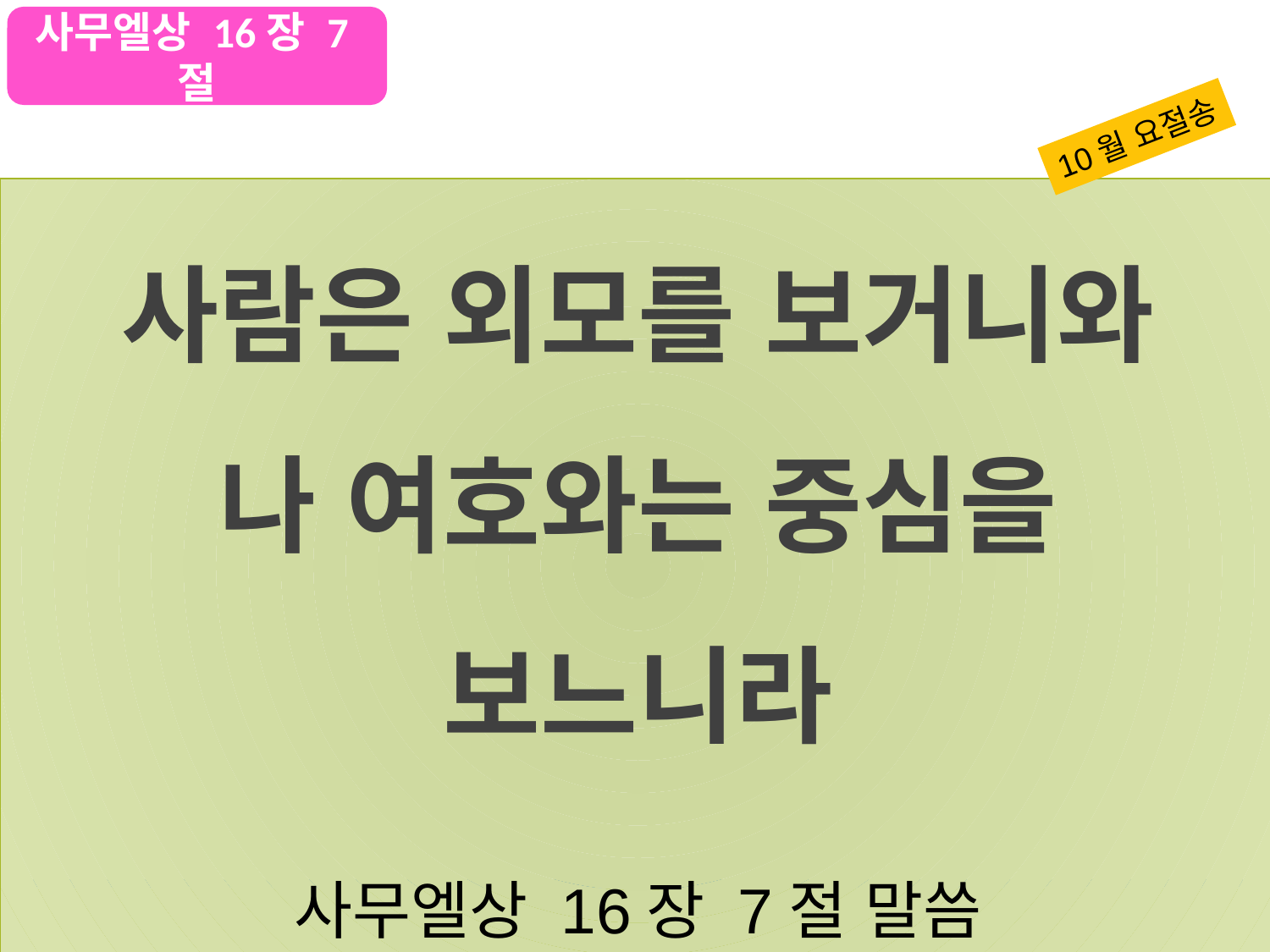

사무엘상 16장 7절
10월 요절송
사람은 외모를 보거니와
나 여호와는 중심을 보느니라

사무엘상 16장 7절 말씀